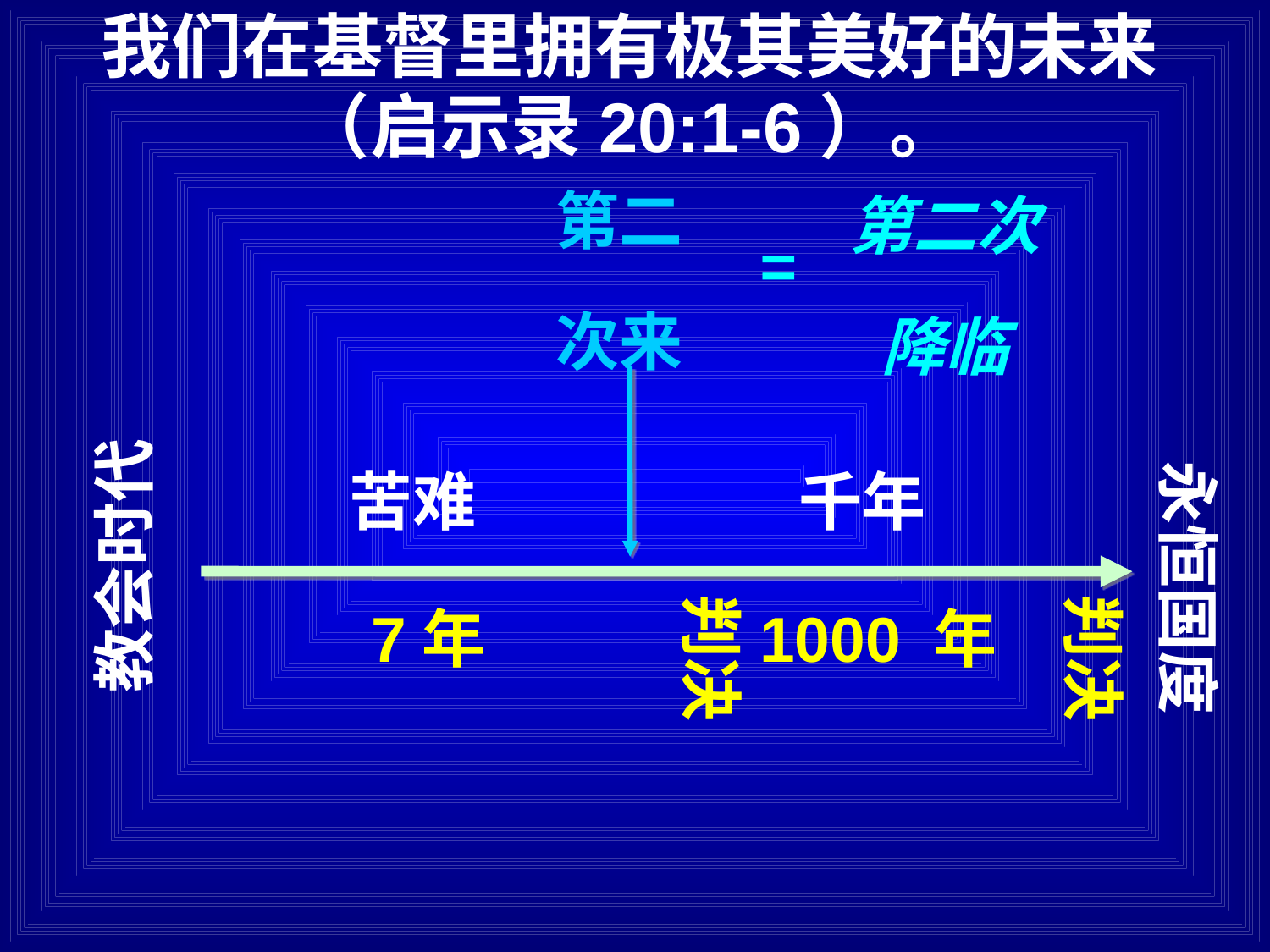

我们在基督里拥有极其美好的未来
（启示录20:1-6）。

第二
次来
第二次
降临
=

苦难

千年
教会时代
永恒国度

7年
1000 年
判决

判决